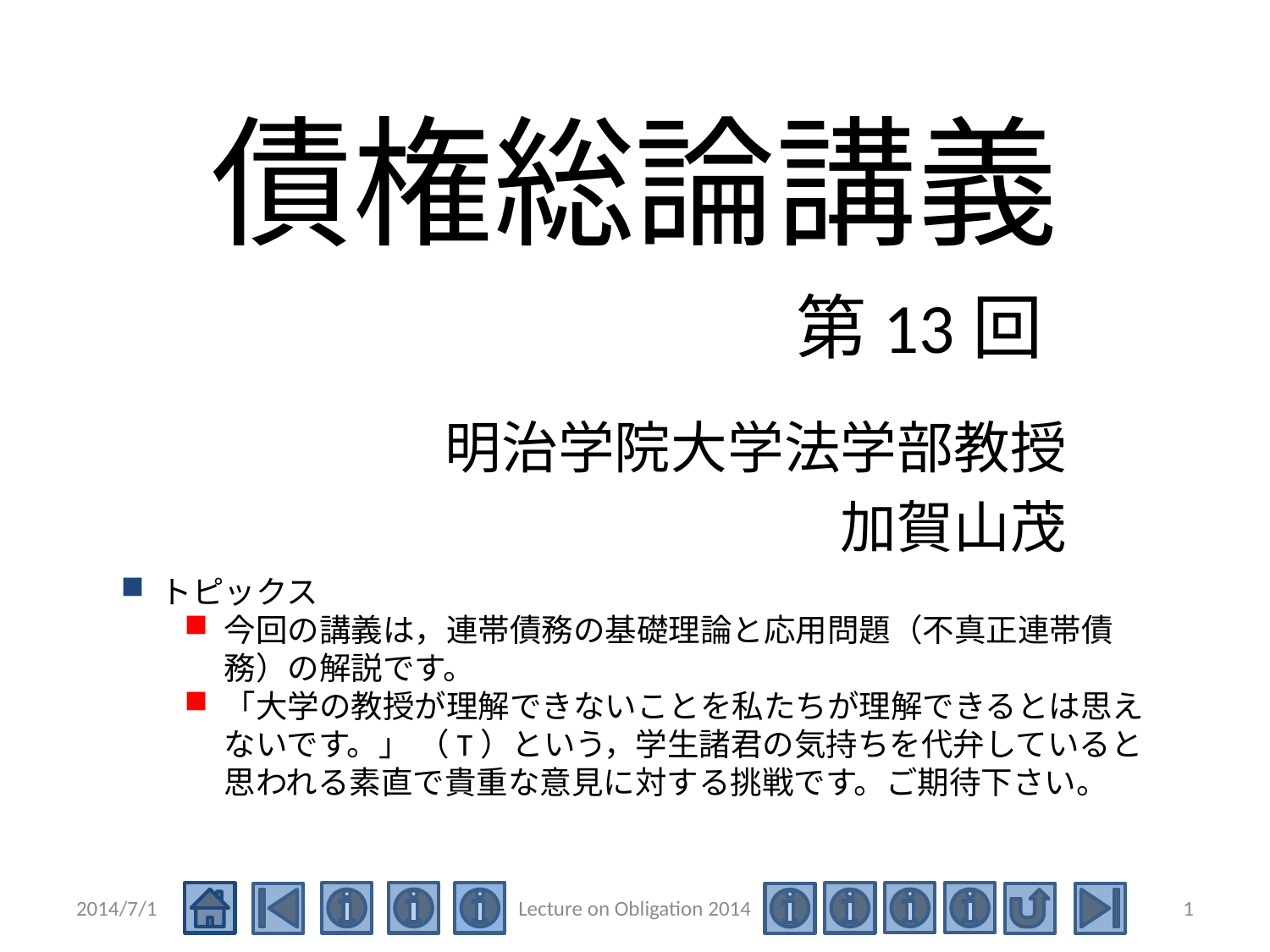

# 債権総論講義
第13回
明治学院大学法学部教授
加賀山茂
トピックス
今回の講義は，連帯債務の基礎理論と応用問題（不真正連帯債務）の解説です。
「大学の教授が理解できないことを私たちが理解できるとは思えないです。」 （T）という，学生諸君の気持ちを代弁していると思われる素直で貴重な意見に対する挑戦です。ご期待下さい。
2014/7/1
Lecture on Obligation 2014
1